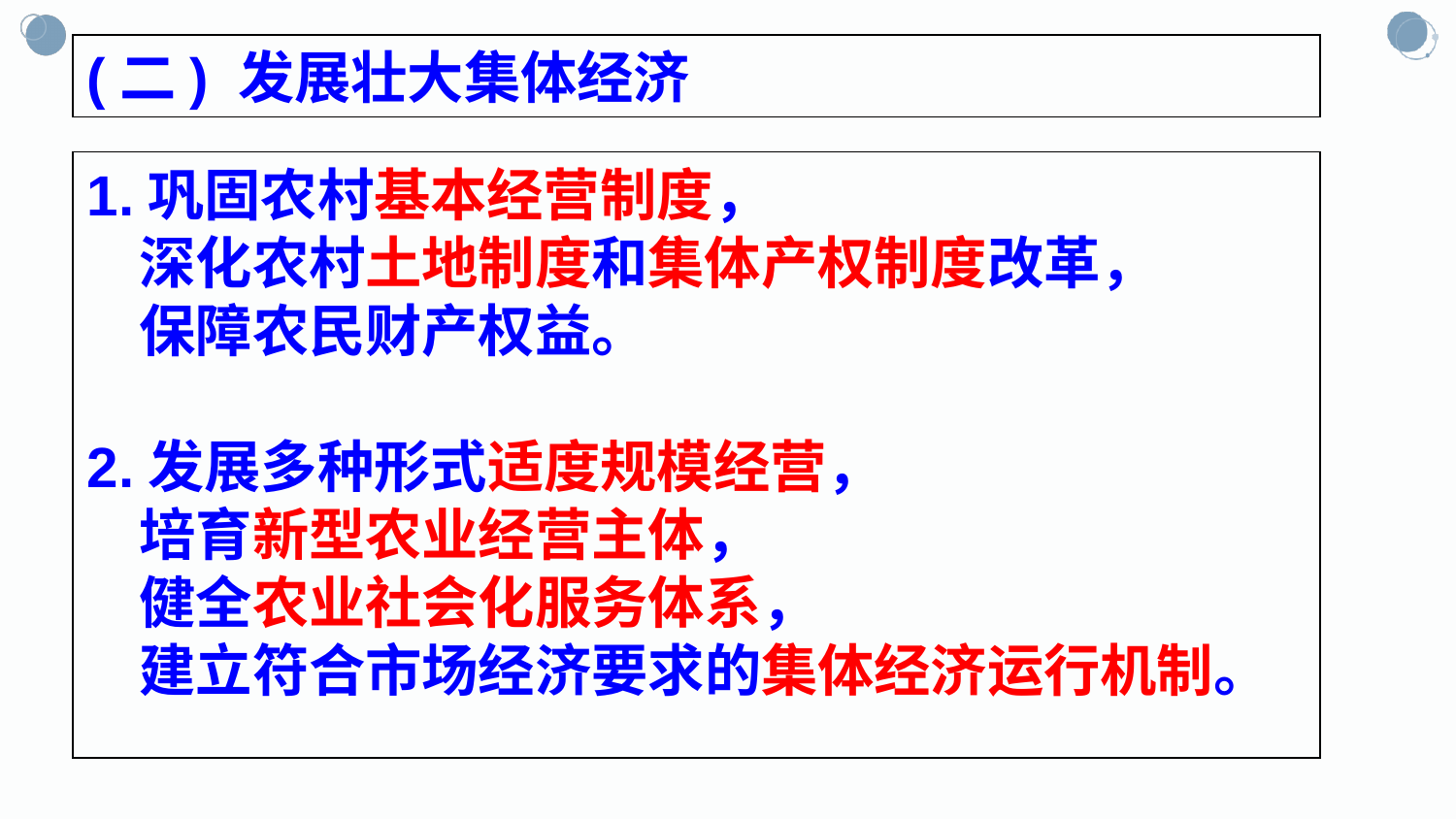

(二) 发展壮大集体经济
1.巩固农村基本经营制度，
   深化农村土地制度和集体产权制度改革，
   保障农民财产权益。

2.发展多种形式适度规模经营，
   培育新型农业经营主体，
   健全农业社会化服务体系，
   建立符合市场经济要求的集体经济运行机制。